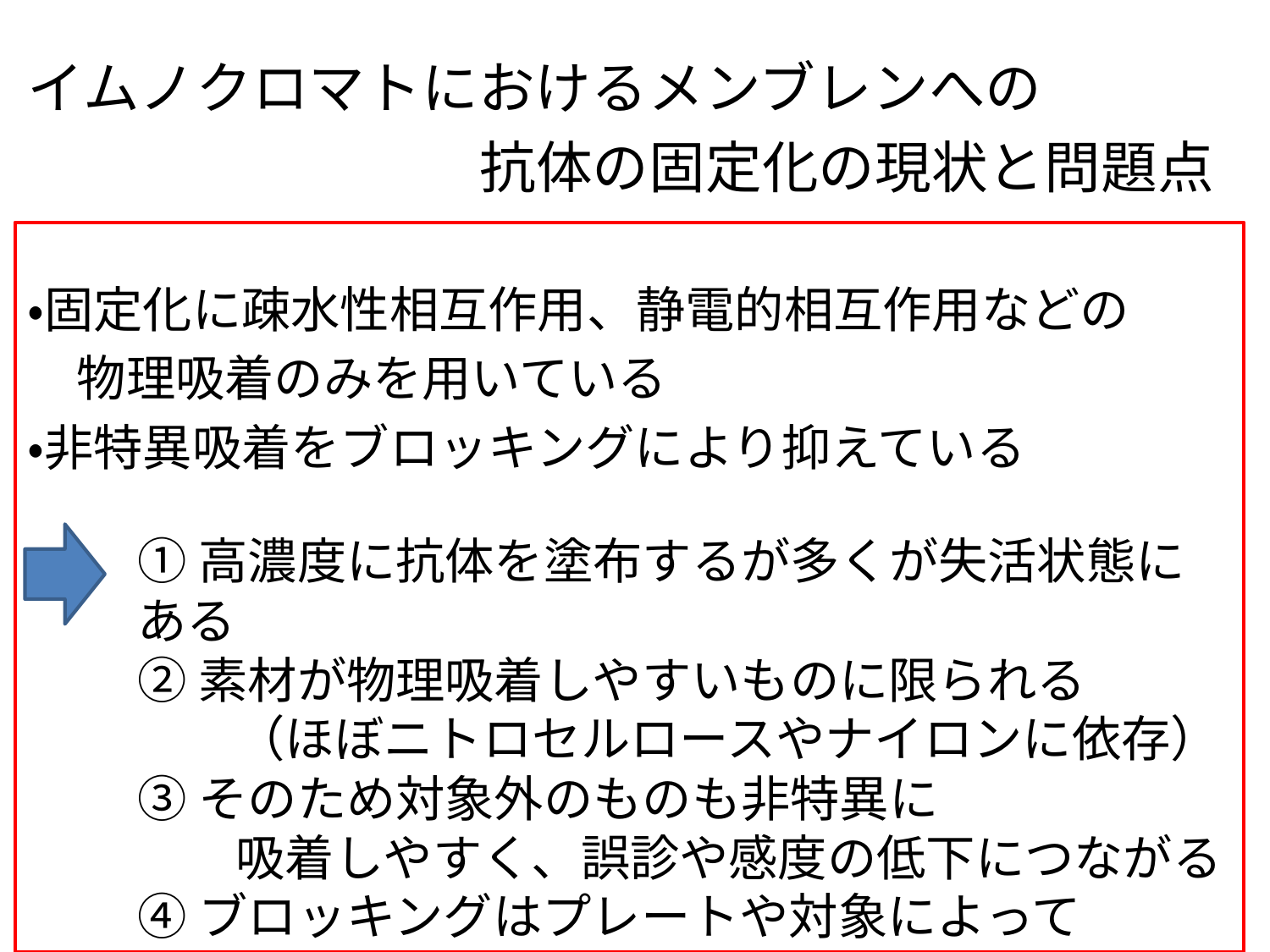

イムノクロマトにおけるメンブレンへの
　　　　　　　　抗体の固定化の現状と問題点

・固定化に疎水性相互作用、静電的相互作用などの
　物理吸着のみを用いている
・非特異吸着をブロッキングにより抑えている

①高濃度に抗体を塗布するが多くが失活状態にある
②素材が物理吸着しやすいものに限られる
　　（ほぼニトロセルロースやナイロンに依存）
③そのため対象外のものも非特異に
　　吸着しやすく、誤診や感度の低下につながる
④ブロッキングはプレートや対象によって
　最適条件化がかわり難しい